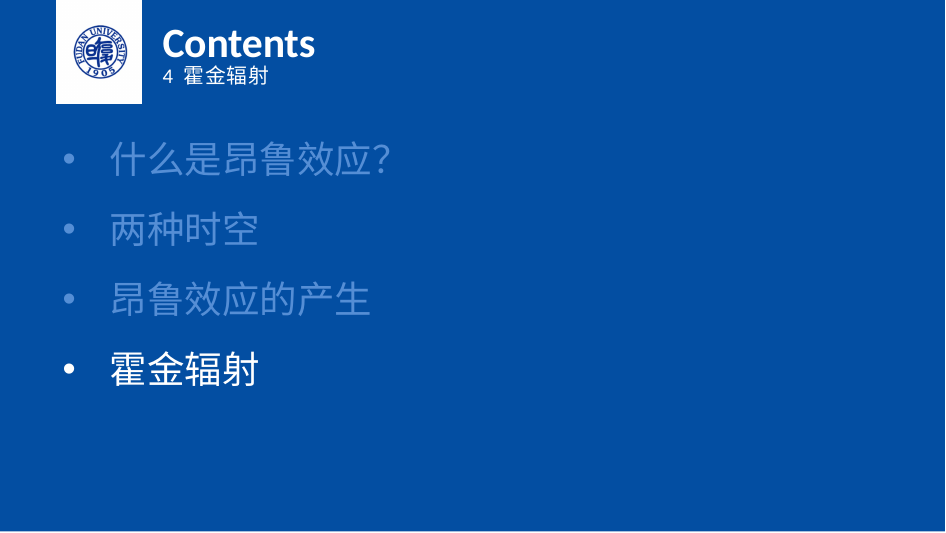

Contents
4 霍金辐射
什么是昂鲁效应？

两种时空

昂鲁效应的产生

霍金辐射
12